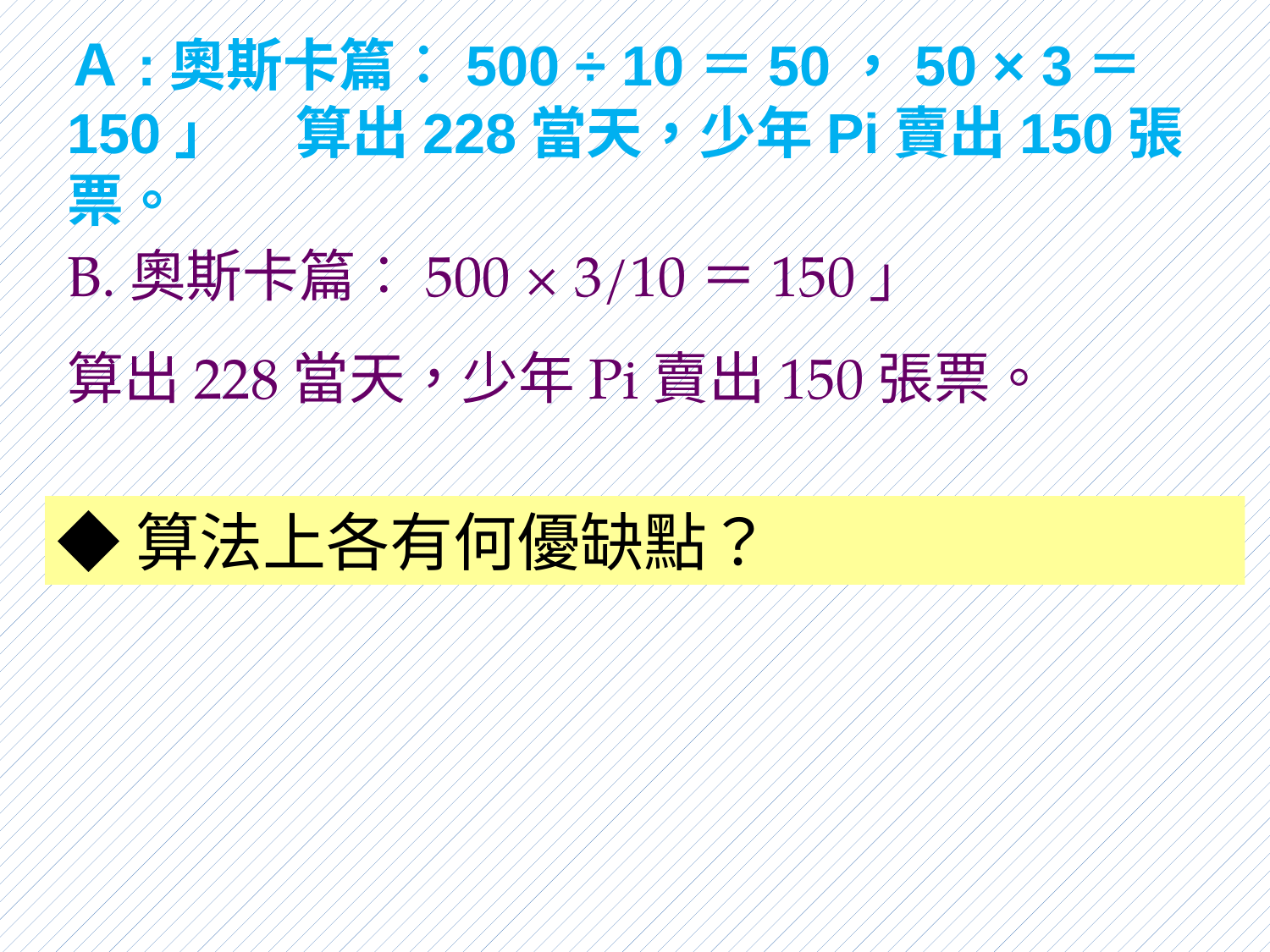

# Ａ:奧斯卡篇︰500 ÷ 10＝50，50 × 3＝150」     算出228當天，少年Pi賣出150張票。
B.奧斯卡篇︰500 × 3/10＝150」                         算出228當天，少年Pi賣出150張票。
◆算法上各有何優缺點？